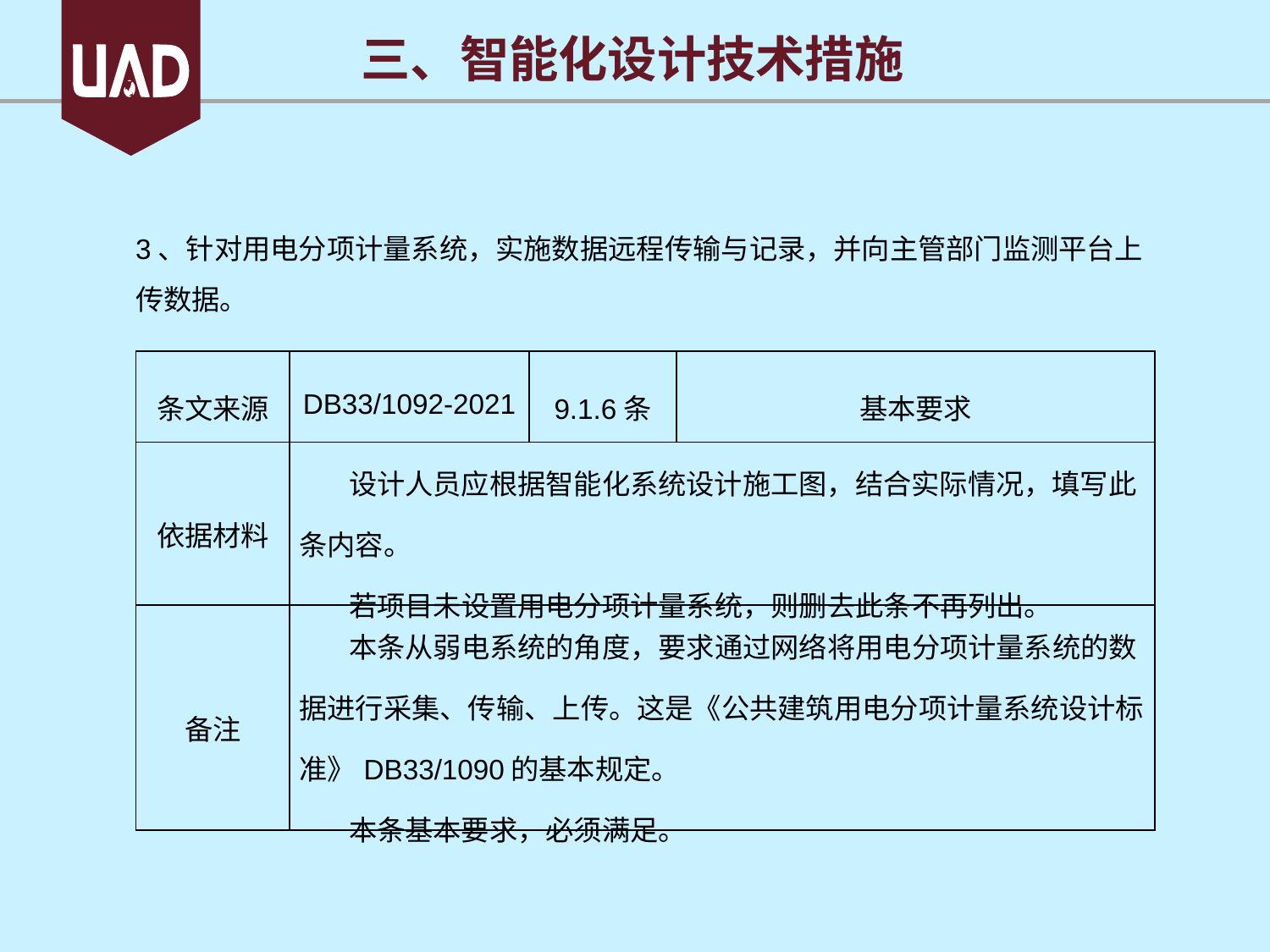

三、智能化设计技术措施
3、针对用电分项计量系统，实施数据远程传输与记录，并向主管部门监测平台上传数据。
| 条文来源 | DB33/1092-2021 | 9.1.6条 | 基本要求 |
| --- | --- | --- | --- |
| 依据材料 | 设计人员应根据智能化系统设计施工图，结合实际情况，填写此条内容。 若项目未设置用电分项计量系统，则删去此条不再列出。 |  |  |
| 备注 | 本条从弱电系统的角度，要求通过网络将用电分项计量系统的数据进行采集、传输、上传。这是《公共建筑用电分项计量系统设计标准》DB33/1090的基本规定。 本条基本要求，必须满足。 |  |  |